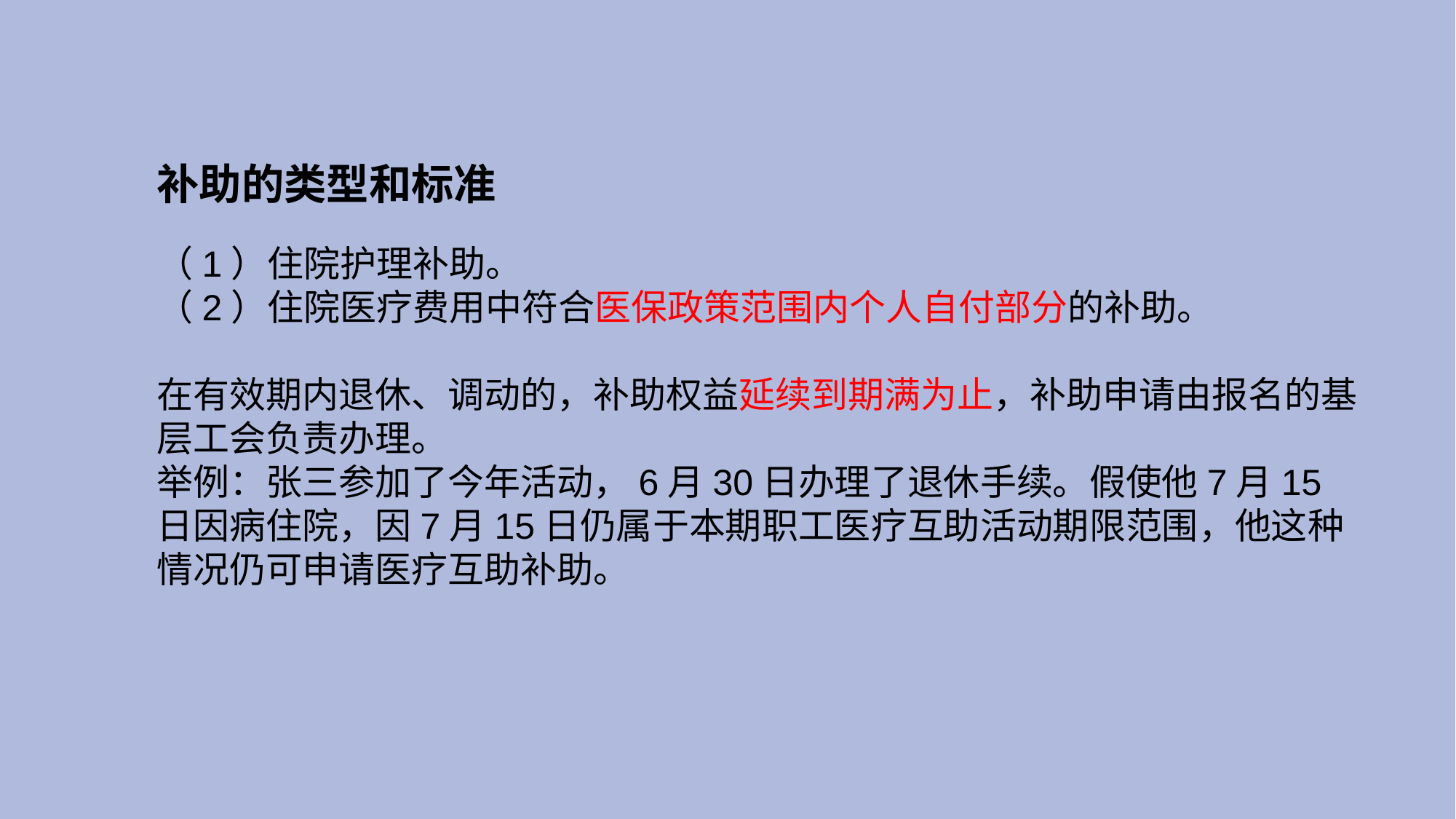

补助的类型和标准

（1）住院护理补助。
（2）住院医疗费用中符合医保政策范围内个人自付部分的补助。

在有效期内退休、调动的，补助权益延续到期满为止，补助申请由报名的基层工会负责办理。
举例：张三参加了今年活动，6月30日办理了退休手续。假使他7月15日因病住院，因7月15日仍属于本期职工医疗互助活动期限范围，他这种情况仍可申请医疗互助补助。